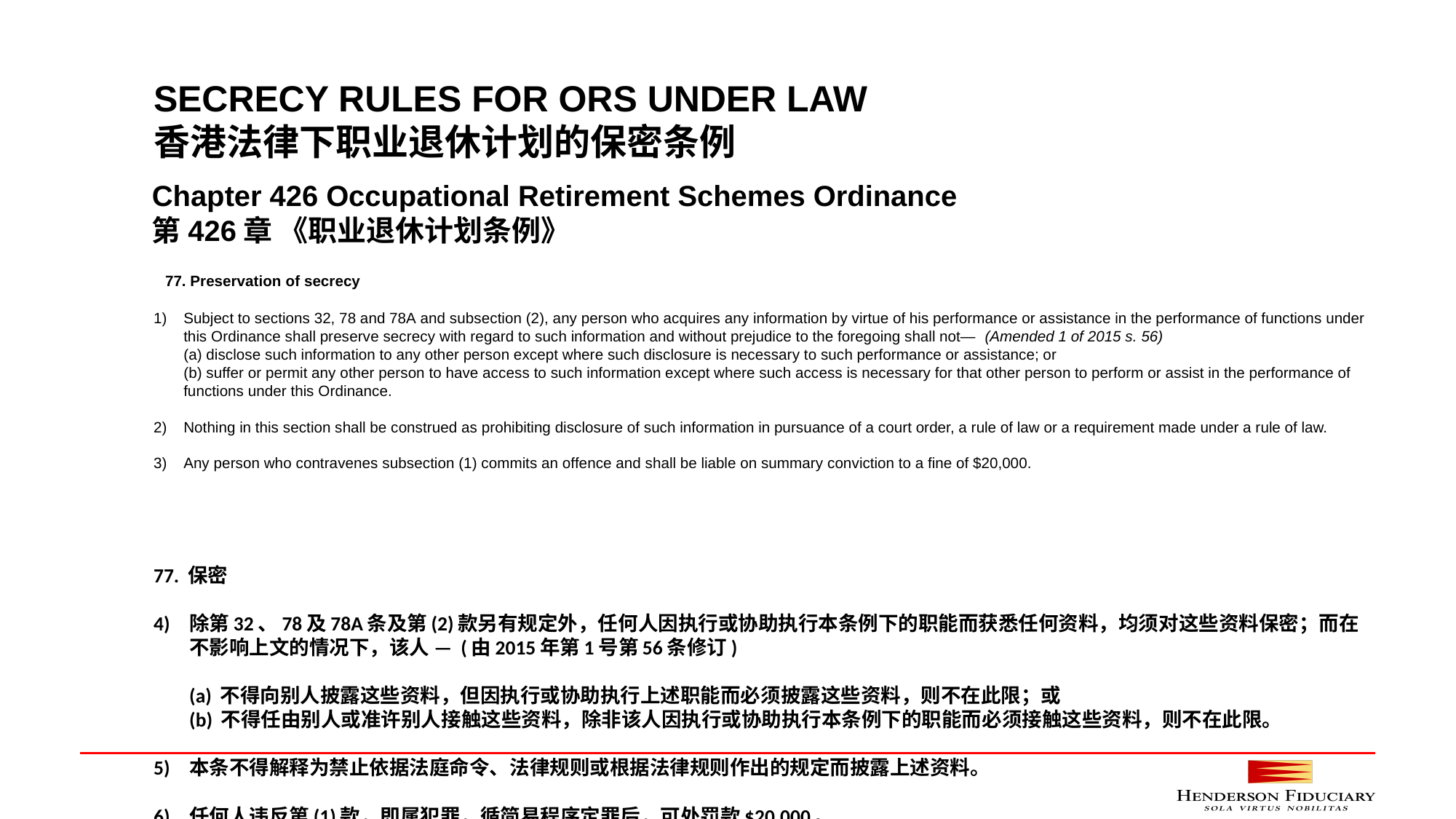

SECRECY RULES FOR ORS UNDER LAW
香港法律下职业退休计划的保密条例
Chapter 426 Occupational Retirement Schemes Ordinance
第426章 《职业退休计划条例》
  77. Preservation of secrecy

Subject to sections 32, 78 and 78A and subsection (2), any person who acquires any information by virtue of his performance or assistance in the performance of functions under this Ordinance shall preserve secrecy with regard to such information and without prejudice to the foregoing shall not—  (Amended 1 of 2015 s. 56)
(a) disclose such information to any other person except where such disclosure is necessary to such performance or assistance; or
(b) suffer or permit any other person to have access to such information except where such access is necessary for that other person to perform or assist in the performance of functions under this Ordinance.

Nothing in this section shall be construed as prohibiting disclosure of such information in pursuance of a court order, a rule of law or a requirement made under a rule of law.

Any person who contravenes subsection (1) commits an offence and shall be liable on summary conviction to a fine of $20,000.

77. 保密

除第32、78及78A条及第(2)款另有规定外，任何人因执行或协助执行本条例下的职能而获悉任何资料，均须对这些资料保密；而在不影响上文的情况下，该人 — (由2015年第1号第56条修订)
(a) 不得向别人披露这些资料，但因执行或协助执行上述职能而必须披露这些资料，则不在此限；或
(b) 不得任由别人或准许别人接触这些资料，除非该人因执行或协助执行本条例下的职能而必须接触这些资料，则不在此限。

本条不得解释为禁止依据法庭命令、法律规则或根据法律规则作出的规定而披露上述资料。

任何人违反第(1)款，即属犯罪，循简易程序定罪后，可处罚款$20,000。